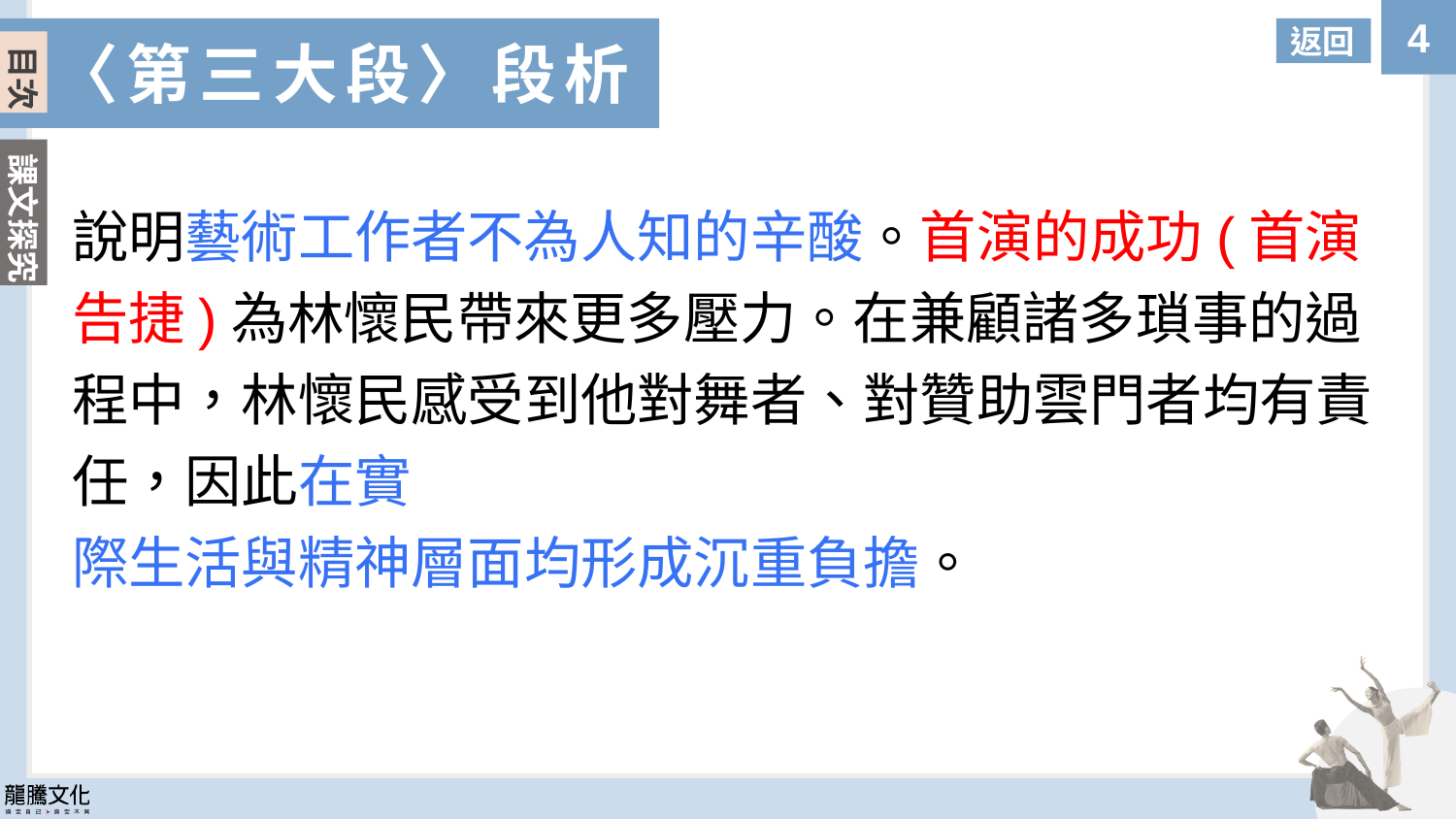

返回
〈第三大段〉段析
目次
說明藝術工作者不為人知的辛酸。首演的成功(首演告捷)為林懷民帶來更多壓力。在兼顧諸多瑣事的過程中，林懷民感受到他對舞者、對贊助雲門者均有責任，因此在實
際生活與精神層面均形成沉重負擔。